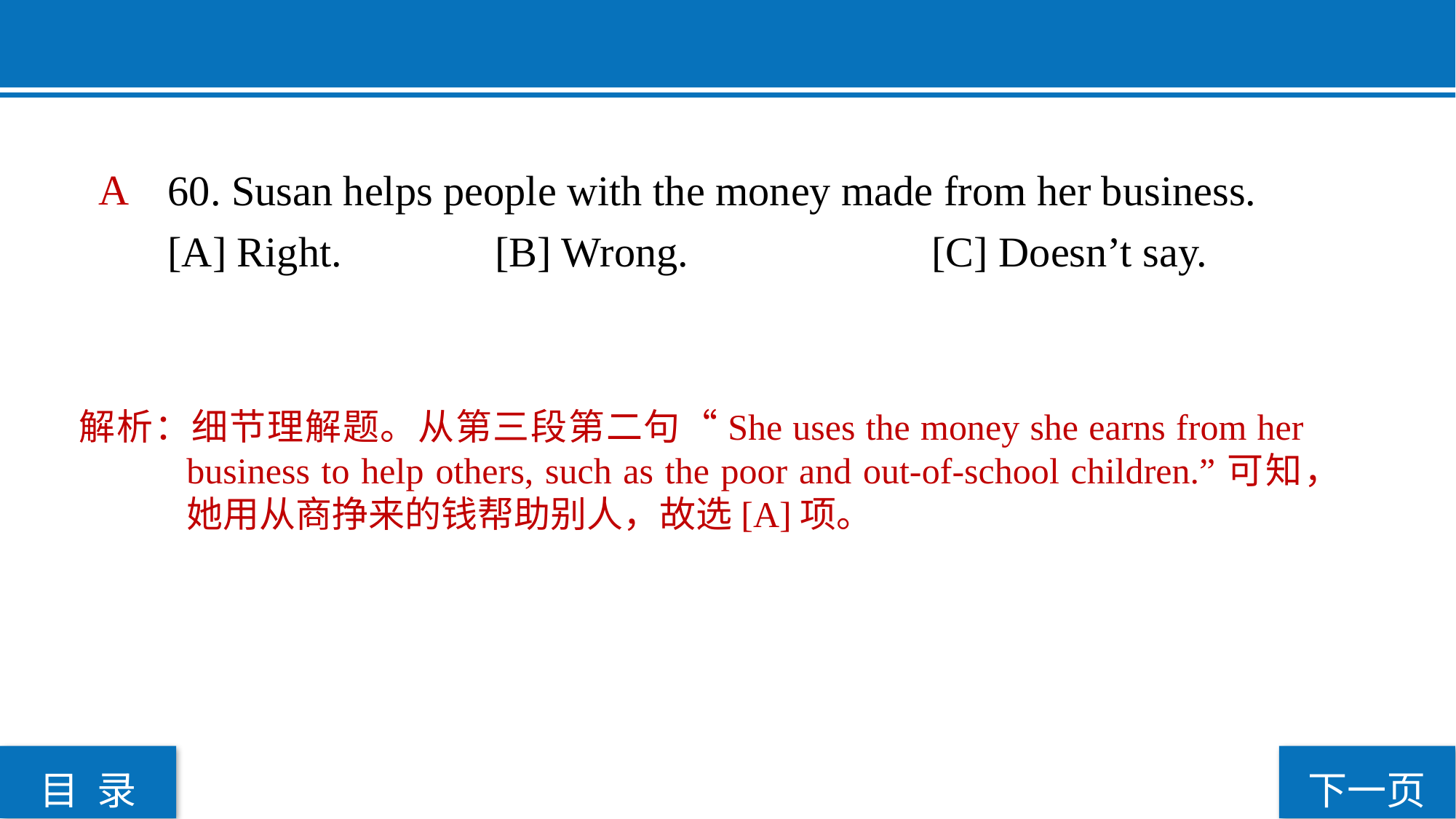

60. Susan helps people with the money made from her business.
[A] Right. 		[B] Wrong. 			[C] Doesn’t say.
 A
解析：细节理解题。从第三段第二句“She uses the money she earns from her business to help others, such as the poor and out-of-school children.”可知，她用从商挣来的钱帮助别人，故选[A]项。